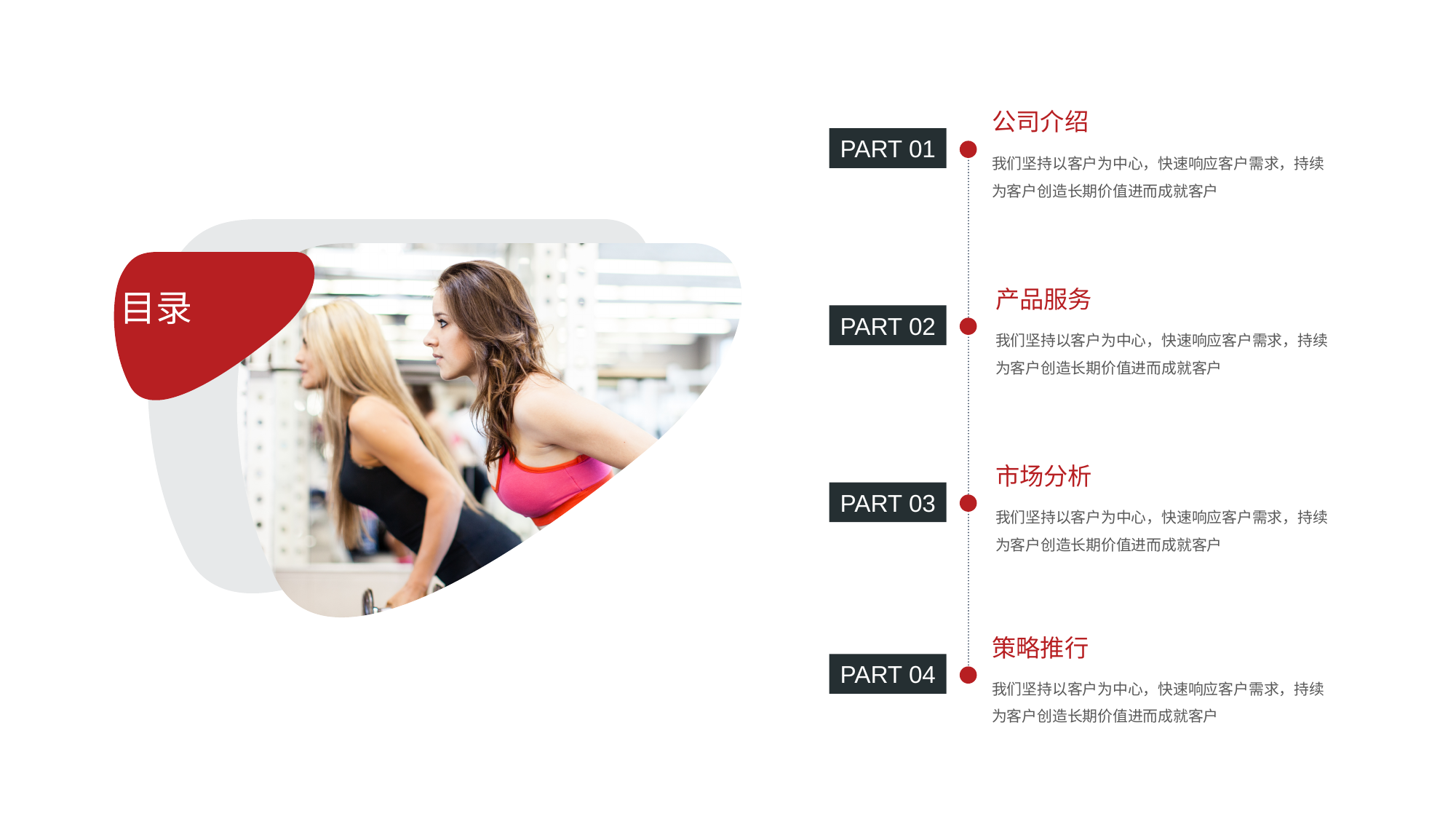

公司介绍
我们坚持以客户为中心，快速响应客户需求，持续为客户创造长期价值进而成就客户
PART 01

产品服务
我们坚持以客户为中心，快速响应客户需求，持续为客户创造长期价值进而成就客户
目录

PART 02

市场分析
我们坚持以客户为中心，快速响应客户需求，持续为客户创造长期价值进而成就客户
PART 03

策略推行
我们坚持以客户为中心，快速响应客户需求，持续为客户创造长期价值进而成就客户
PART 04